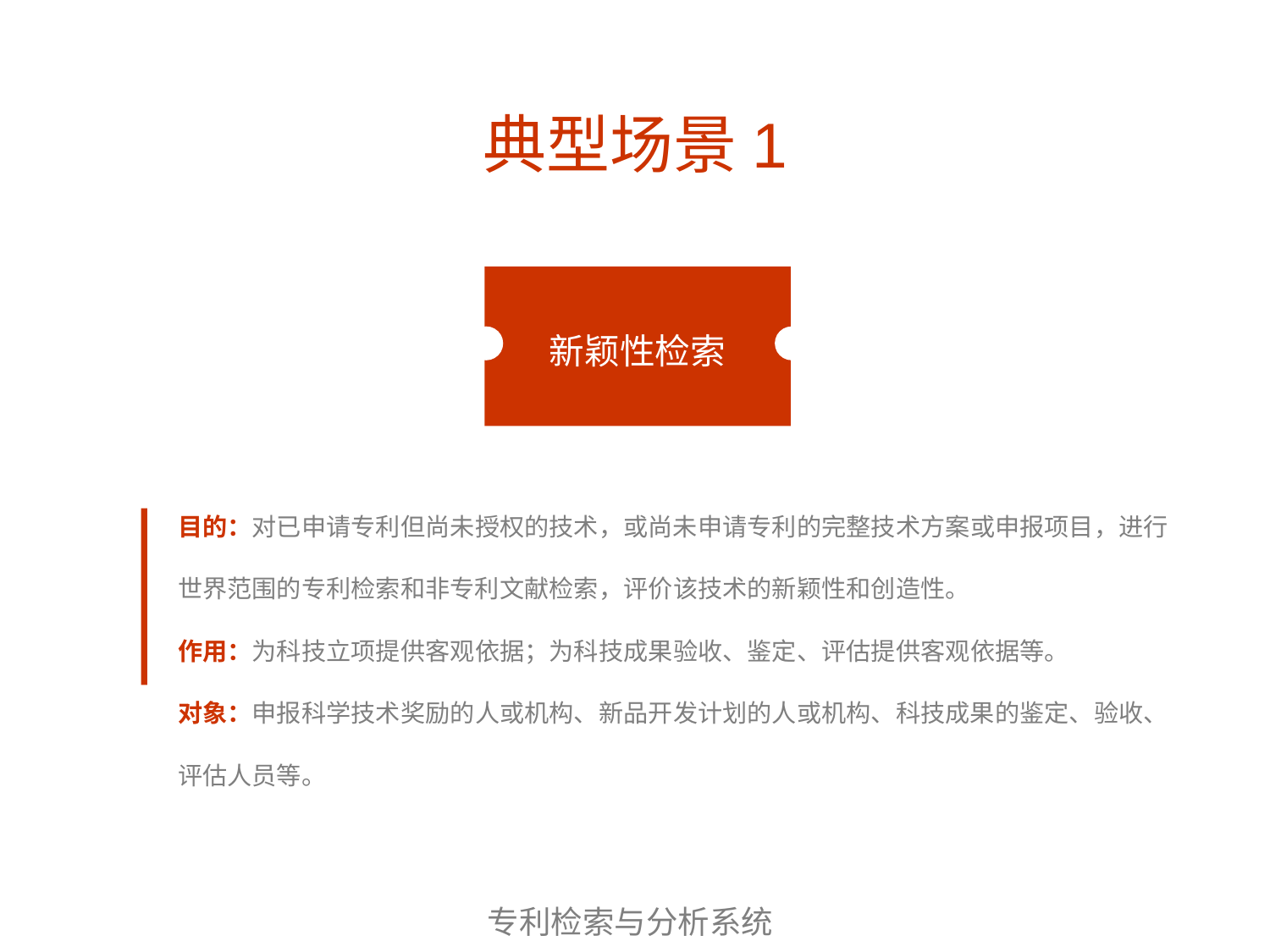

# 典型场景1
新颖性检索

目的：对已申请专利但尚未授权的技术，或尚未申请专利的完整技术方案或申报项目，进行世界范围的专利检索和非专利文献检索，评价该技术的新颖性和创造性。
作用：为科技立项提供客观依据；为科技成果验收、鉴定、评估提供客观依据等。
对象：申报科学技术奖励的人或机构、新品开发计划的人或机构、科技成果的鉴定、验收、评估人员等。

专利检索与分析系统